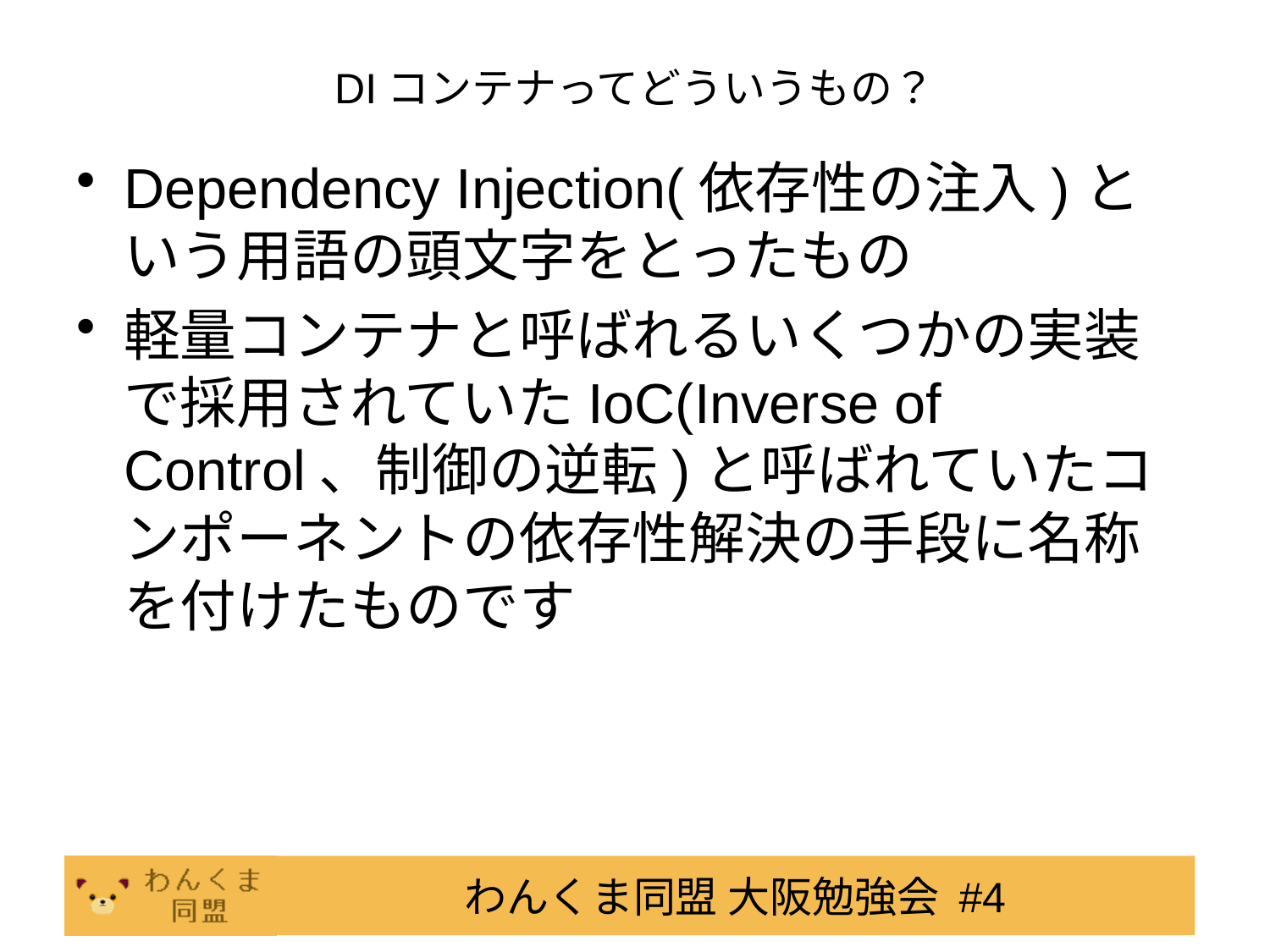

# DIコンテナってどういうもの？
Dependency Injection(依存性の注入)という用語の頭文字をとったもの
軽量コンテナと呼ばれるいくつかの実装で採用されていたIoC(Inverse of Control、制御の逆転)と呼ばれていたコンポーネントの依存性解決の手段に名称を付けたものです